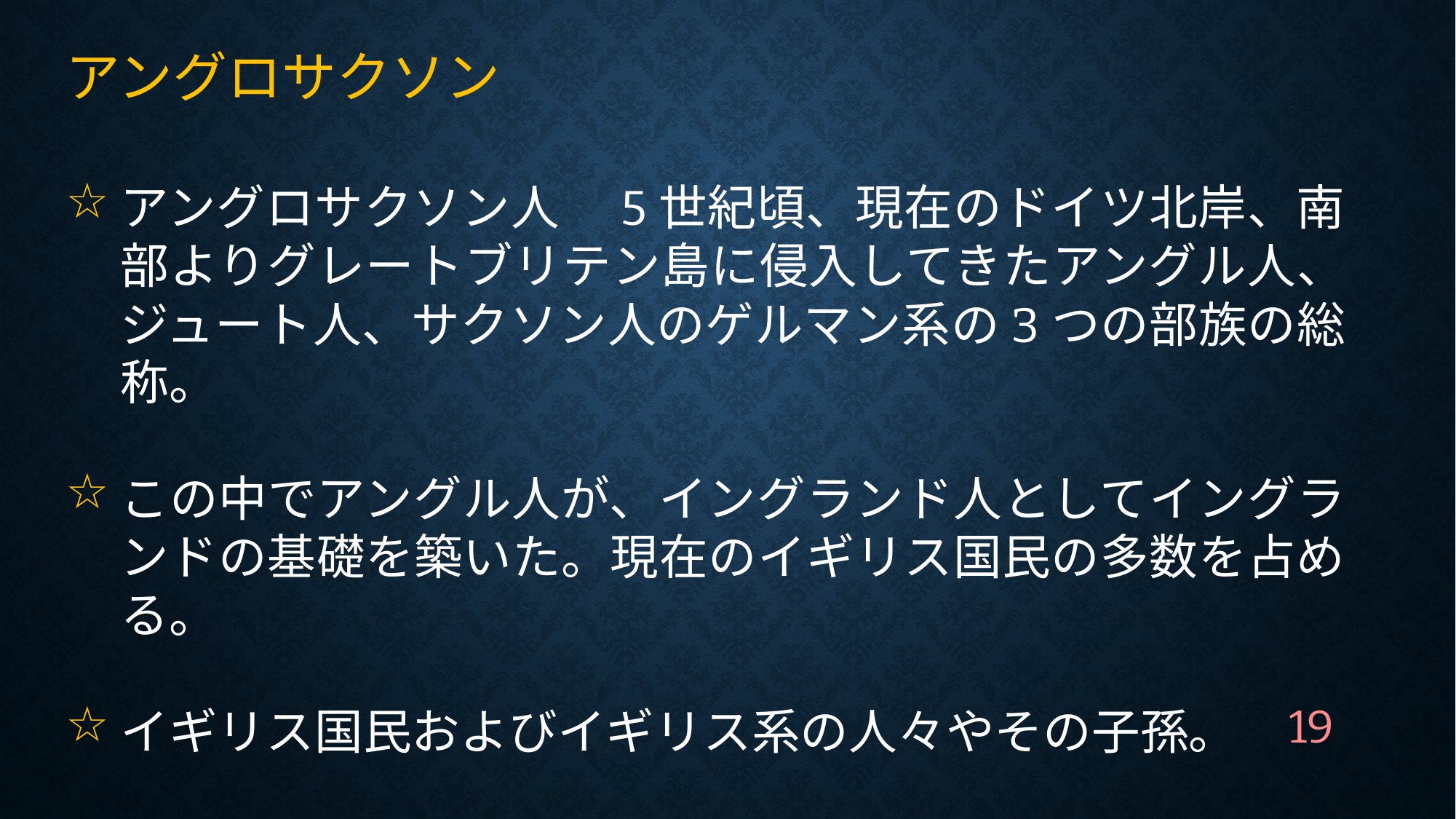

アングロサクソン
アングロサクソン人　5世紀頃、現在のドイツ北岸、南部よりグレートブリテン島に侵入してきたアングル人、ジュート人、サクソン人のゲルマン系の3つの部族の総称。

この中でアングル人が、イングランド人としてイングランドの基礎を築いた。現在のイギリス国民の多数を占める。

イギリス国民およびイギリス系の人々やその子孫。
19